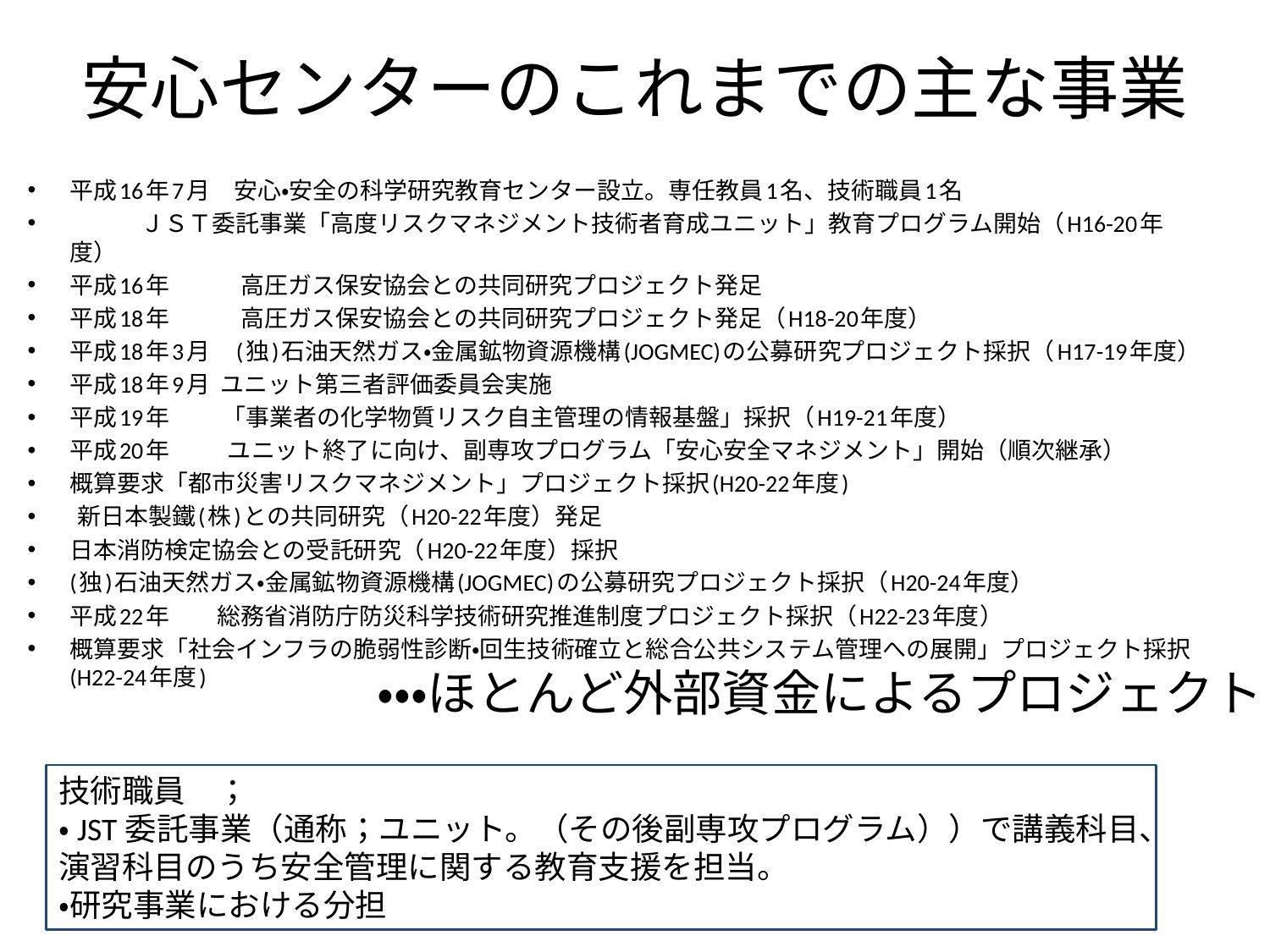

# 安心センターのこれまでの主な事業

平成16年7月　安心・安全の科学研究教育センター設立。専任教員1名、技術職員1名
　　　ＪＳＴ委託事業「高度リスクマネジメント技術者育成ユニット」教育プログラム開始（H16-20年度）
平成16年　　　高圧ガス保安協会との共同研究プロジェクト発足
平成18年　　　高圧ガス保安協会との共同研究プロジェクト発足（H18-20年度）
平成18年3月　(独)石油天然ガス・金属鉱物資源機構(JOGMEC)の公募研究プロジェクト採択（H17-19年度）
平成18年9月  ユニット第三者評価委員会実施
平成19年　　 「事業者の化学物質リスク自主管理の情報基盤」採択（H19-21年度）
平成20年　　  ユニット終了に向け、副専攻プログラム「安心安全マネジメント」開始（順次継承）
概算要求「都市災害リスクマネジメント」プロジェクト採択(H20-22年度)
 新日本製鐵(株)との共同研究（H20-22年度）発足
日本消防検定協会との受託研究（H20-22年度）採択
(独)石油天然ガス・金属鉱物資源機構(JOGMEC)の公募研究プロジェクト採択（H20-24年度）
平成22年　　総務省消防庁防災科学技術研究推進制度プロジェクト採択（H22-23年度）
概算要求「社会インフラの脆弱性診断・回生技術確立と総合公共システム管理への展開」プロジェクト採択(H22-24年度)
・・・ほとんど外部資金によるプロジェクト
技術職員　；
・JST委託事業（通称；ユニット。（その後副専攻プログラム））で講義科目、演習科目のうち安全管理に関する教育支援を担当。
・研究事業における分担